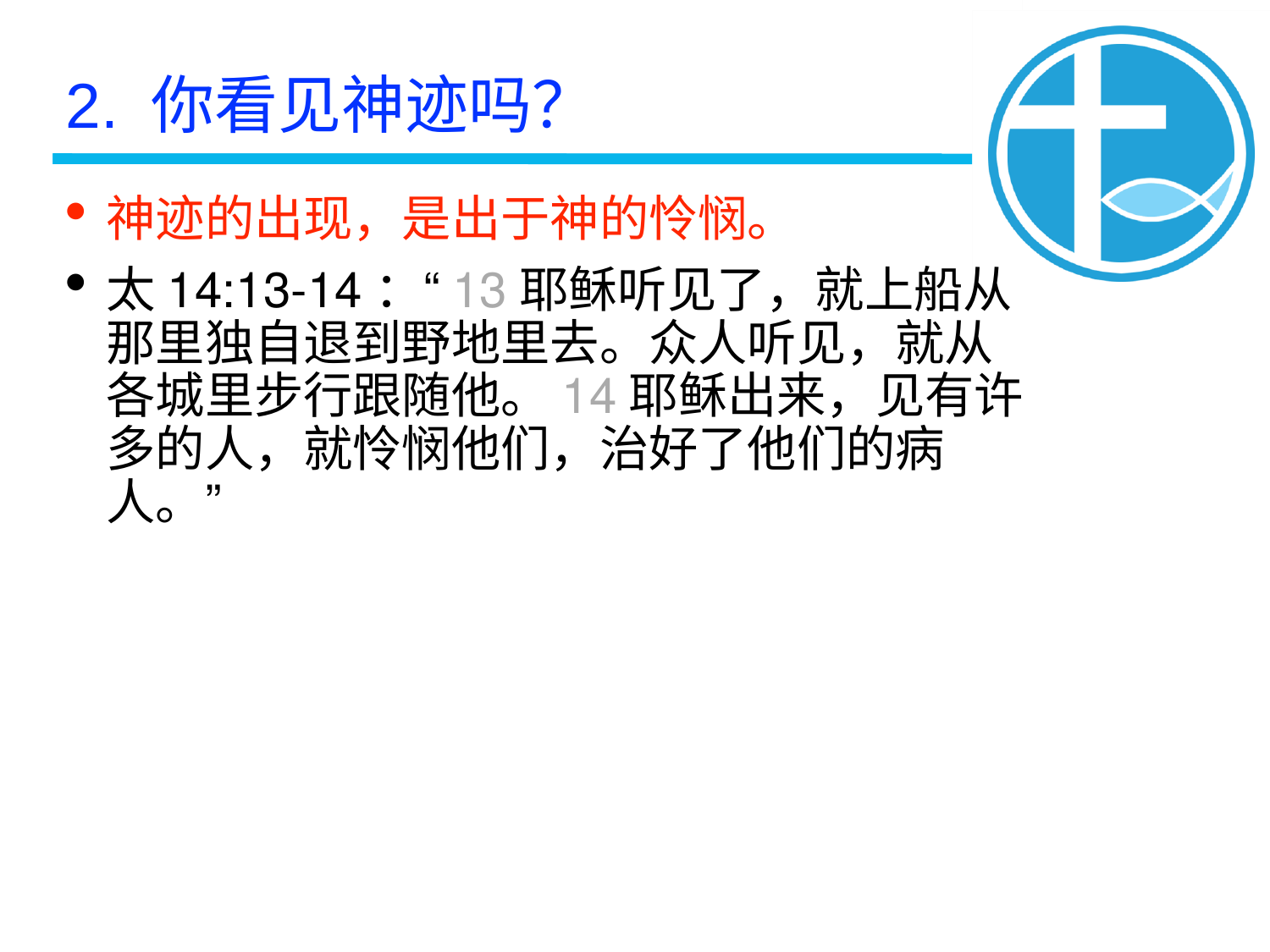

2. 你看见神迹吗？
神迹的出现，是出于神的怜悯。
太14:13-14：“13耶稣听见了，就上船从那里独自退到野地里去。众人听见，就从各城里步行跟随他。14耶稣出来，见有许多的人，就怜悯他们，治好了他们的病人。”